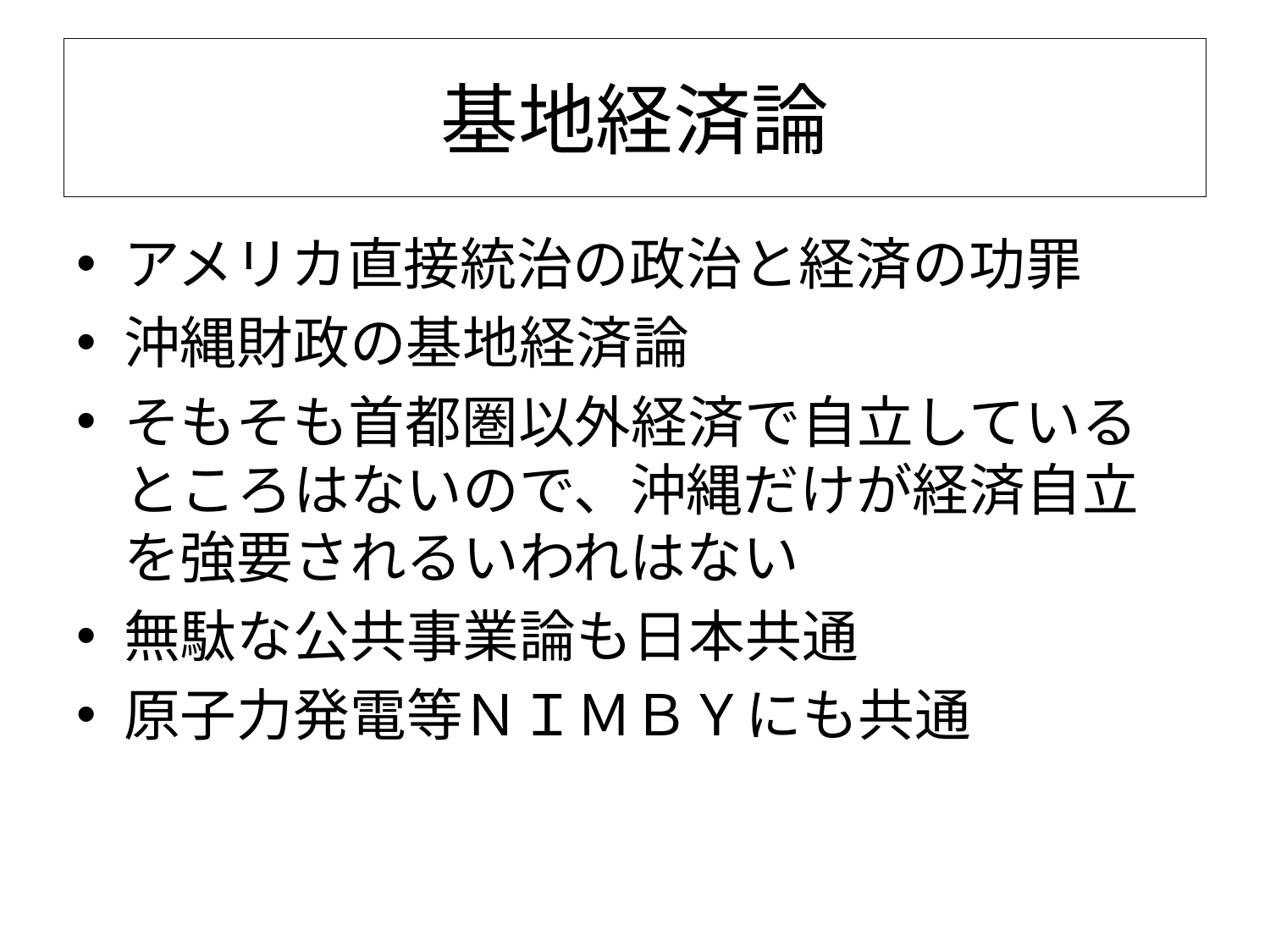

# 基地経済論
アメリカ直接統治の政治と経済の功罪
沖縄財政の基地経済論
そもそも首都圏以外経済で自立しているところはないので、沖縄だけが経済自立を強要されるいわれはない
無駄な公共事業論も日本共通
原子力発電等ＮＩＭＢＹにも共通